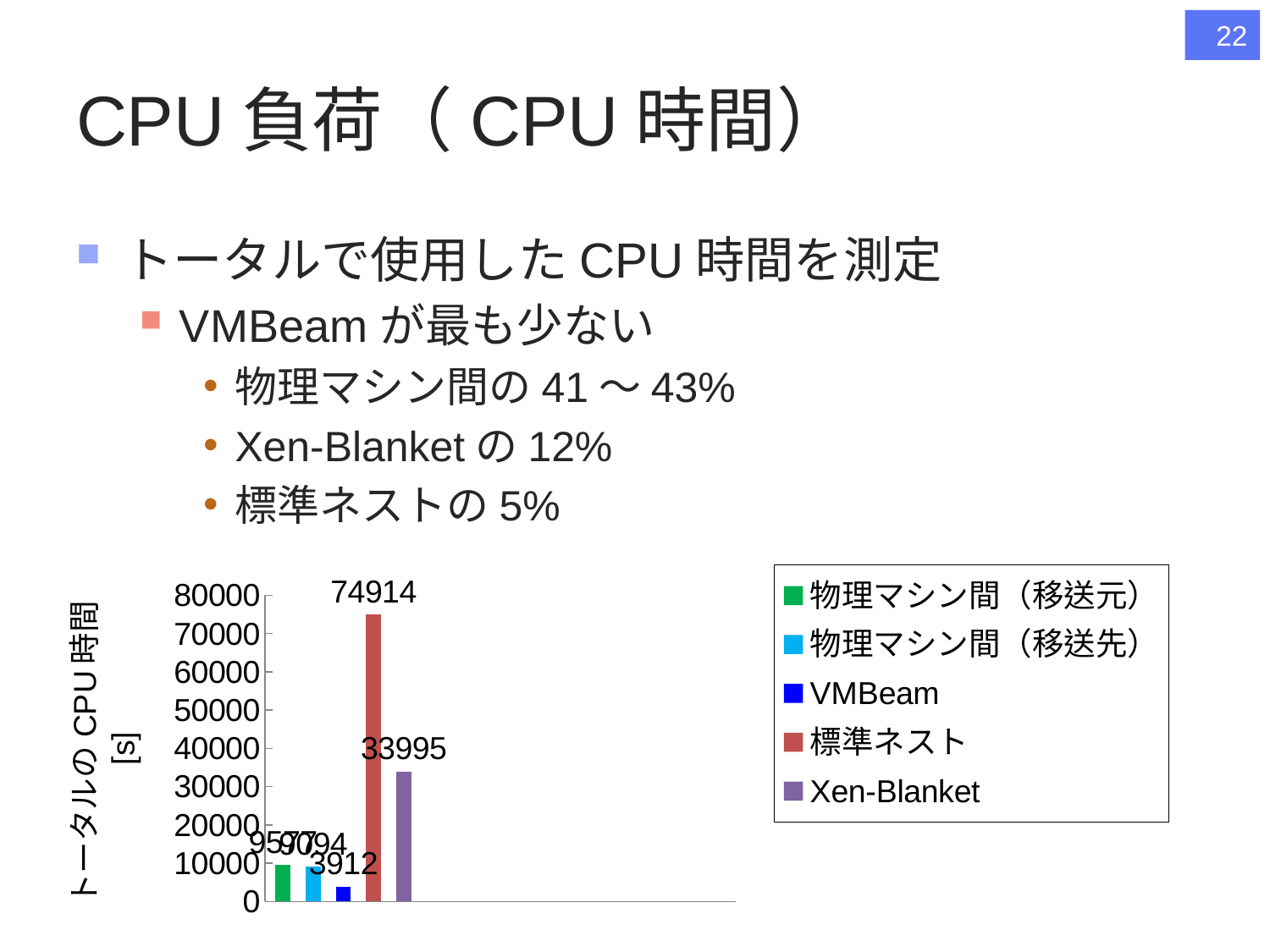

22
# CPU負荷（CPU時間）
トータルで使用したCPU時間を測定
VMBeamが最も少ない
物理マシン間の41～43%
Xen-Blanketの12%
標準ネストの5%

[unsupported chart]